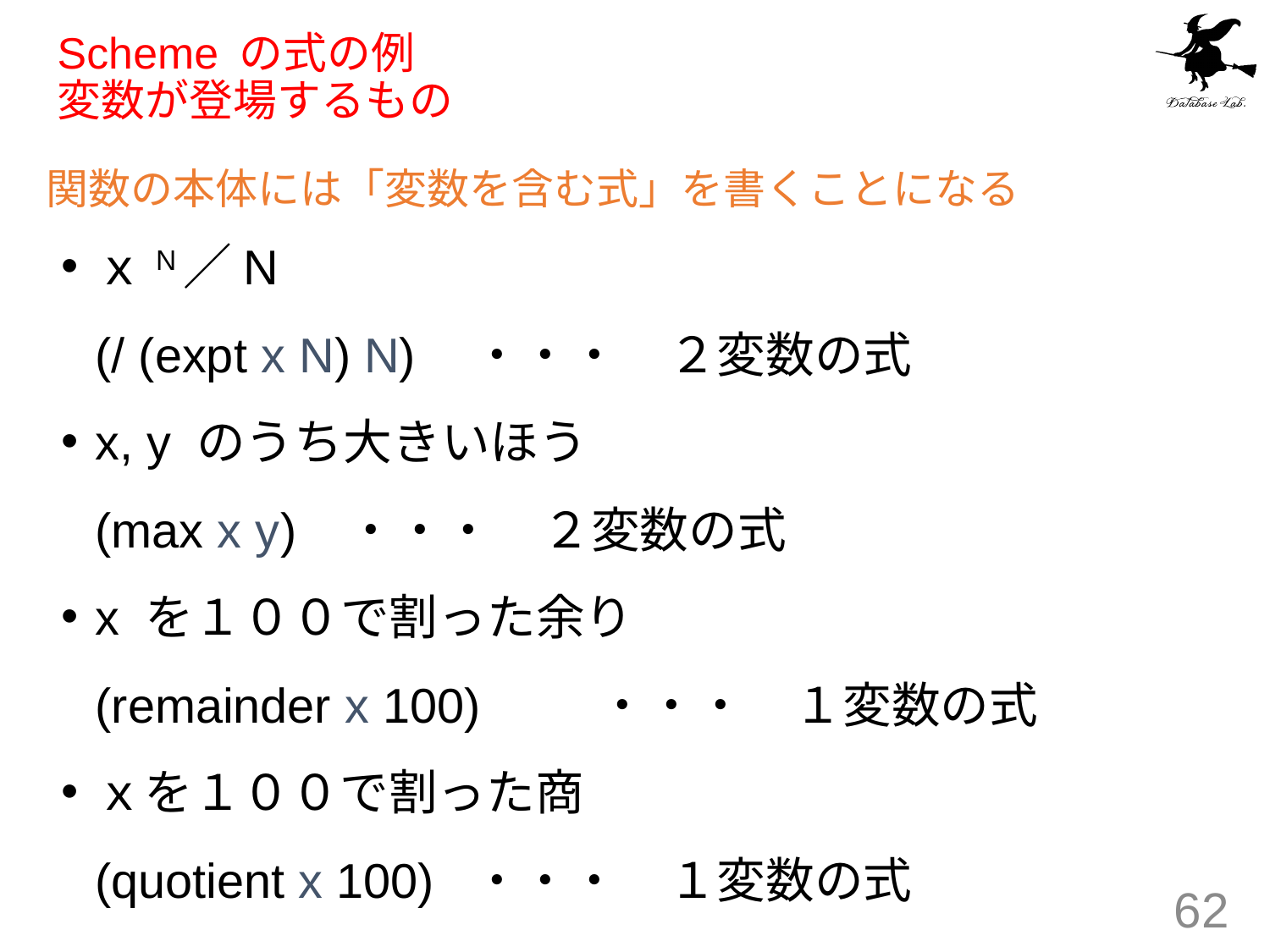

# Scheme の式の例 変数が登場するもの
関数の本体には「変数を含む式」を書くことになる
ｘN／N
		(/ (expt x N) N)		・・・　２変数の式
x, y のうち大きいほう
		(max x y)			・・・　２変数の式
x を１００で割った余り
		(remainder x 100)		・・・　１変数の式
ｘを１００で割った商
		(quotient x 100)		・・・　１変数の式
62